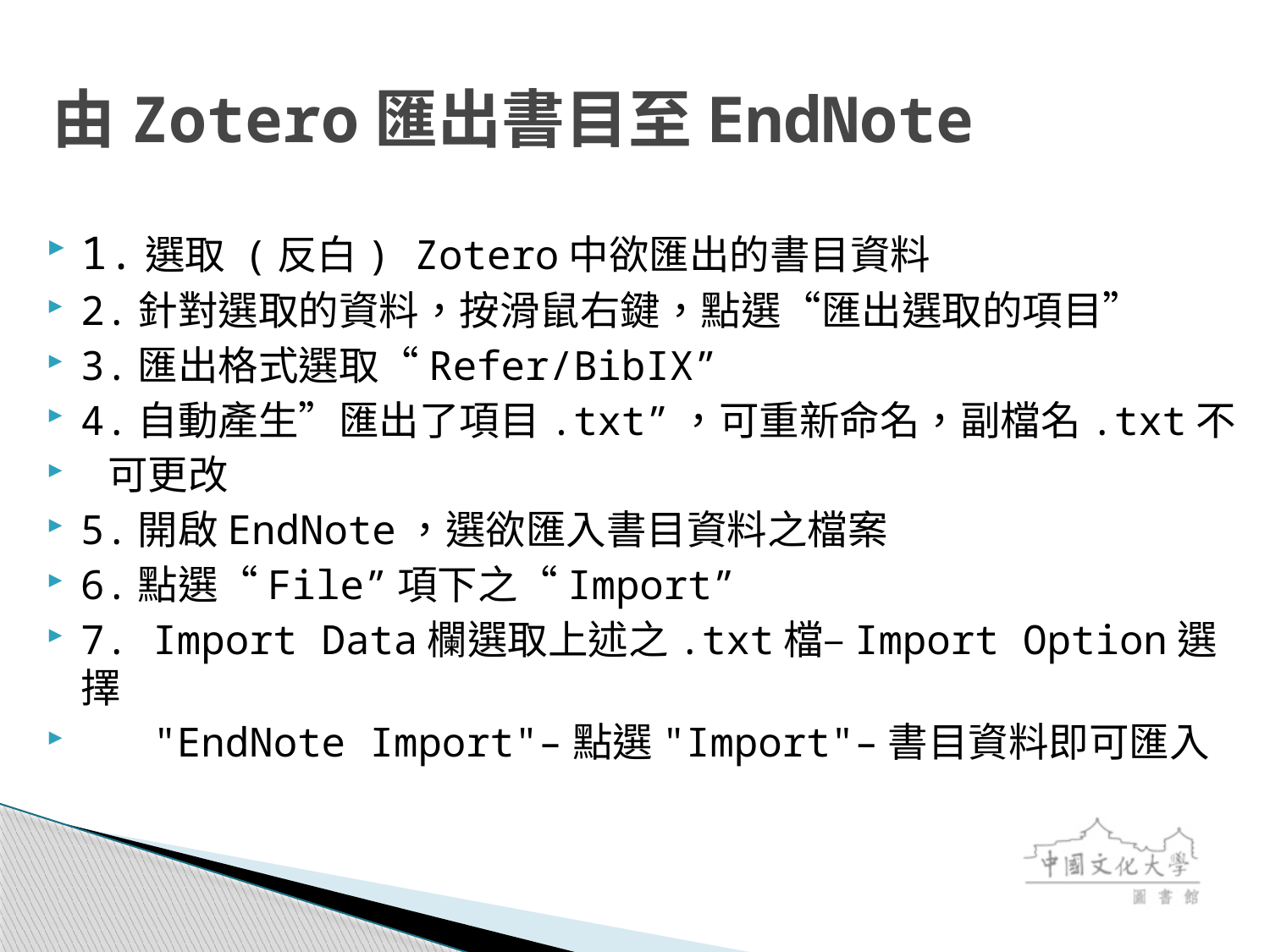

# 由Zotero匯出書目至EndNote
1.選取 (反白) Zotero中欲匯出的書目資料
2.針對選取的資料，按滑鼠右鍵，點選“匯出選取的項目”
3.匯出格式選取“Refer/BibIX”
4.自動產生”匯出了項目.txt”，可重新命名，副檔名.txt不
  可更改
5.開啟EndNote，選欲匯入書目資料之檔案
6.點選“File”項下之“Import”
7. Import Data欄選取上述之.txt檔–Import Option選擇
   "EndNote Import"–點選"Import"–書目資料即可匯入